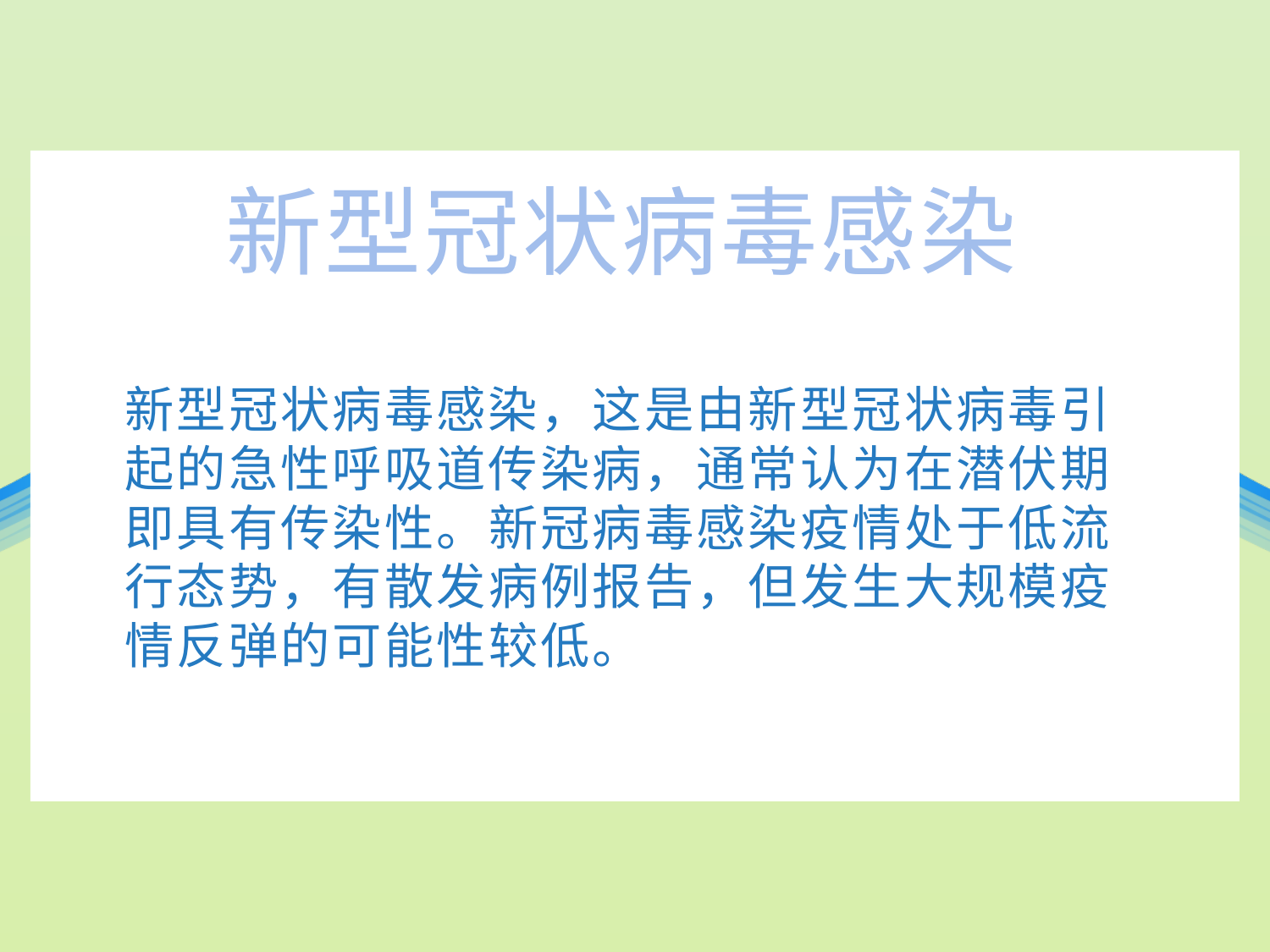

新型冠状病毒感染
新型冠状病毒感染，这是由新型冠状病毒引起的急性呼吸道传染病，通常认为在潜伏期即具有传染性。新冠病毒感染疫情处于低流行态势，有散发病例报告，但发生大规模疫情反弹的可能性较低。